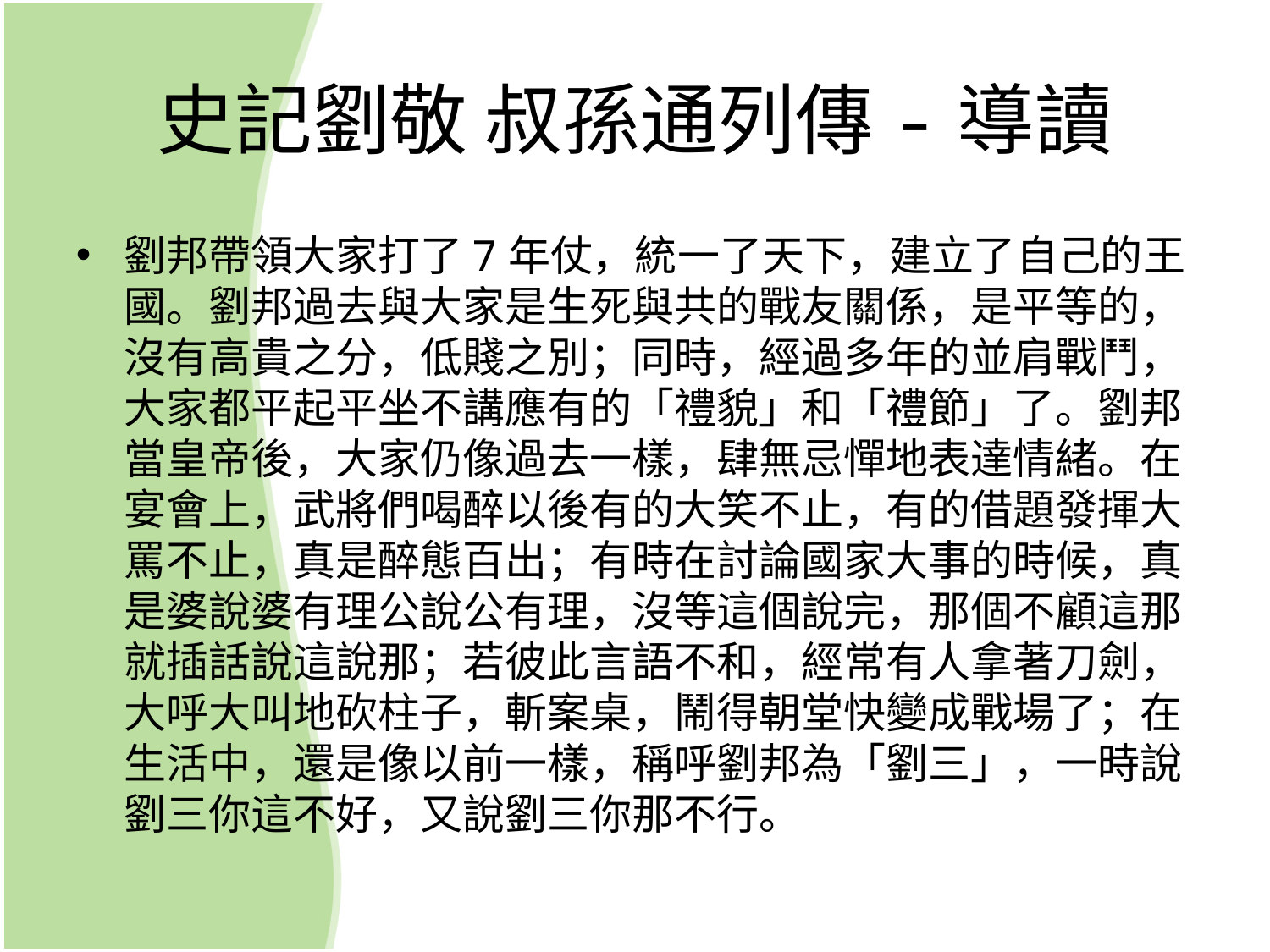

# 史記劉敬 叔孫通列傳-導讀
劉邦帶領大家打了7年仗，統一了天下，建立了自己的王國。劉邦過去與大家是生死與共的戰友關係，是平等的，沒有高貴之分，低賤之別；同時，經過多年的並肩戰鬥，大家都平起平坐不講應有的「禮貌」和「禮節」了。劉邦當皇帝後，大家仍像過去一樣，肆無忌憚地表達情緒。在宴會上，武將們喝醉以後有的大笑不止，有的借題發揮大罵不止，真是醉態百出；有時在討論國家大事的時候，真是婆說婆有理公說公有理，沒等這個說完，那個不顧這那就插話說這說那；若彼此言語不和，經常有人拿著刀劍，大呼大叫地砍柱子，斬案桌，鬧得朝堂快變成戰場了；在生活中，還是像以前一樣，稱呼劉邦為「劉三」，一時說劉三你這不好，又說劉三你那不行。